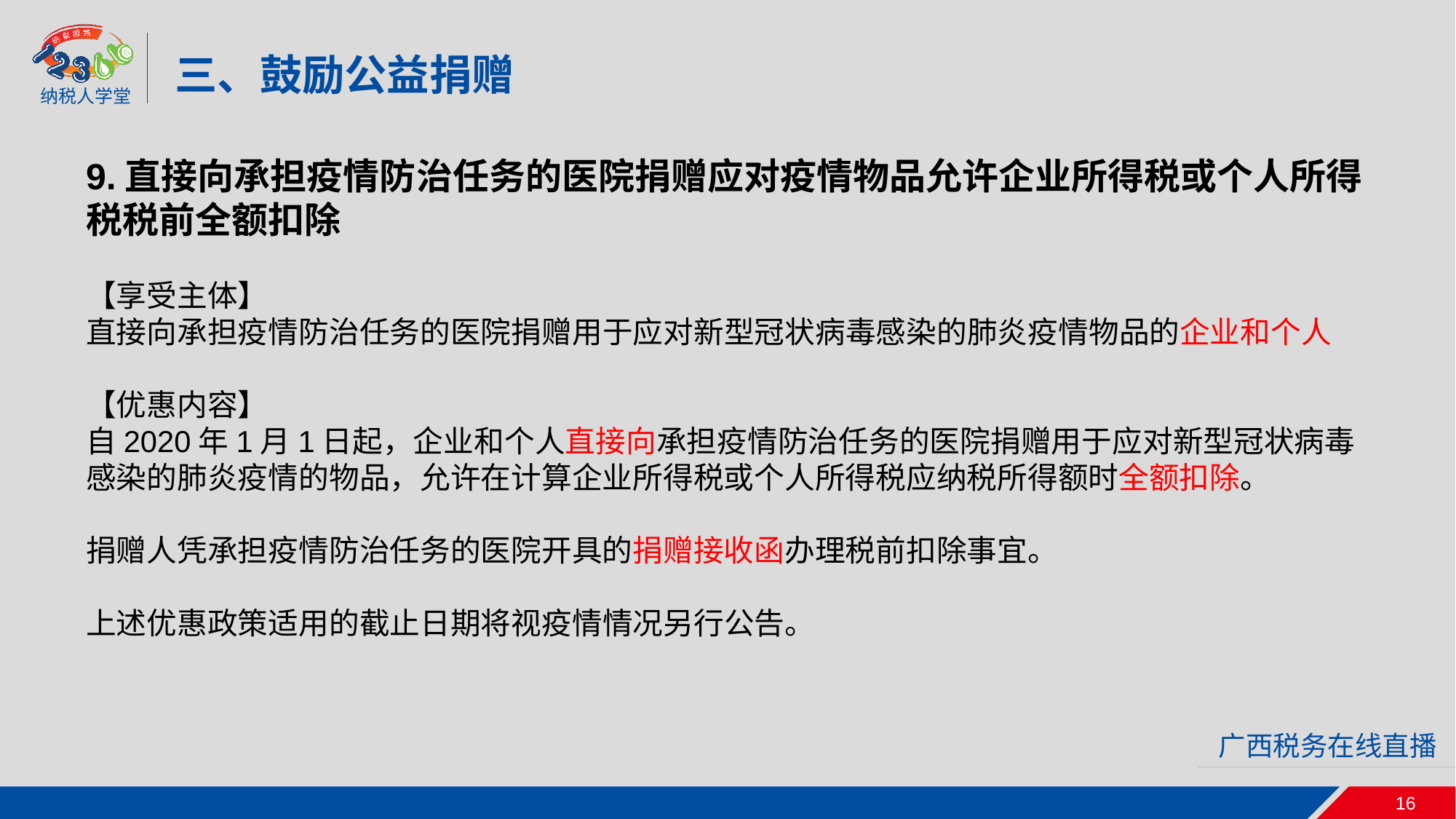

三、鼓励公益捐赠
9.直接向承担疫情防治任务的医院捐赠应对疫情物品允许企业所得税或个人所得税税前全额扣除

【享受主体】
直接向承担疫情防治任务的医院捐赠用于应对新型冠状病毒感染的肺炎疫情物品的企业和个人

【优惠内容】
自2020年1月1日起，企业和个人直接向承担疫情防治任务的医院捐赠用于应对新型冠状病毒感染的肺炎疫情的物品，允许在计算企业所得税或个人所得税应纳税所得额时全额扣除。

捐赠人凭承担疫情防治任务的医院开具的捐赠接收函办理税前扣除事宜。

上述优惠政策适用的截止日期将视疫情情况另行公告。